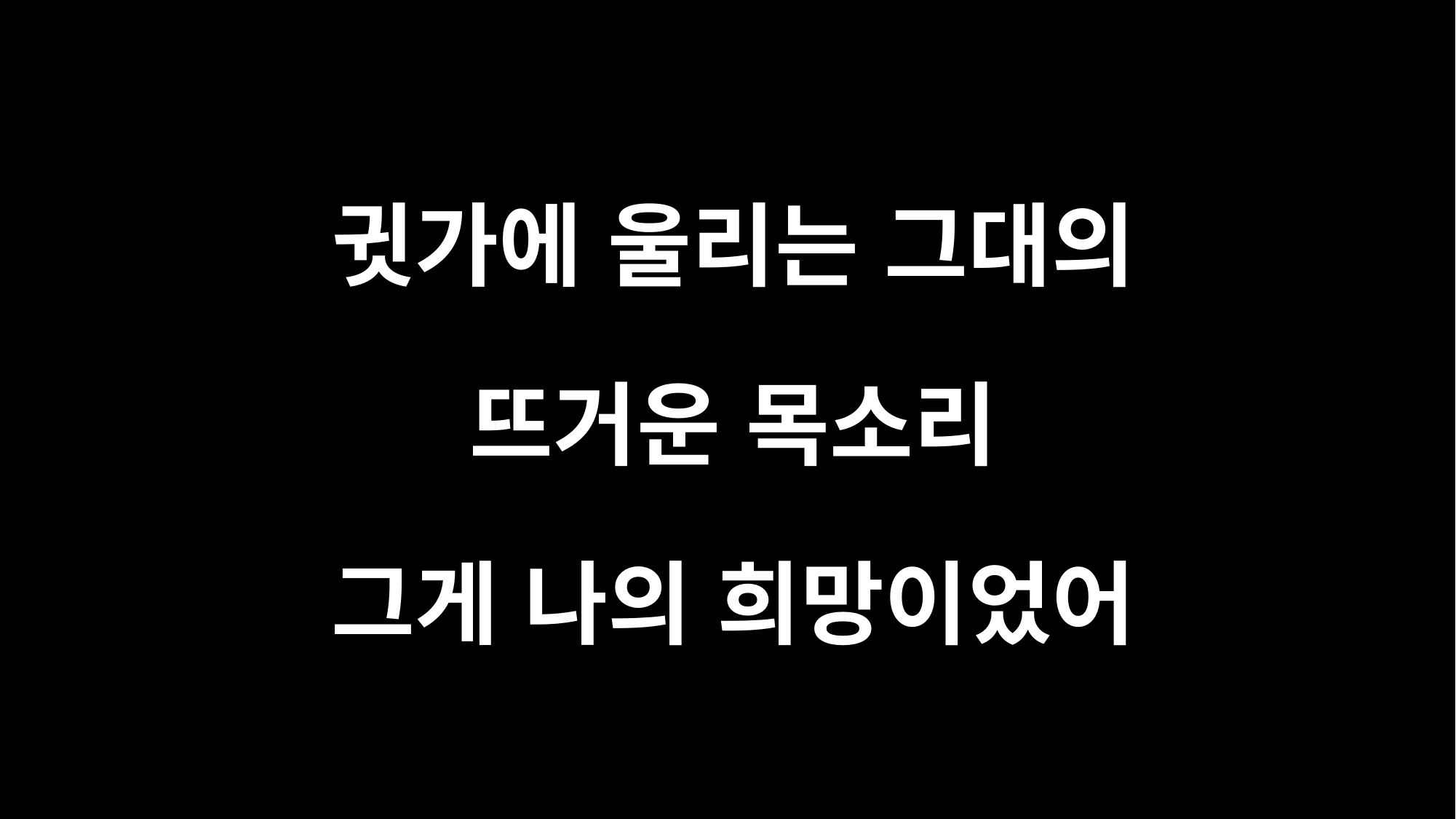

귓가에 울리는 그대의
뜨거운 목소리
그게 나의 희망이었어